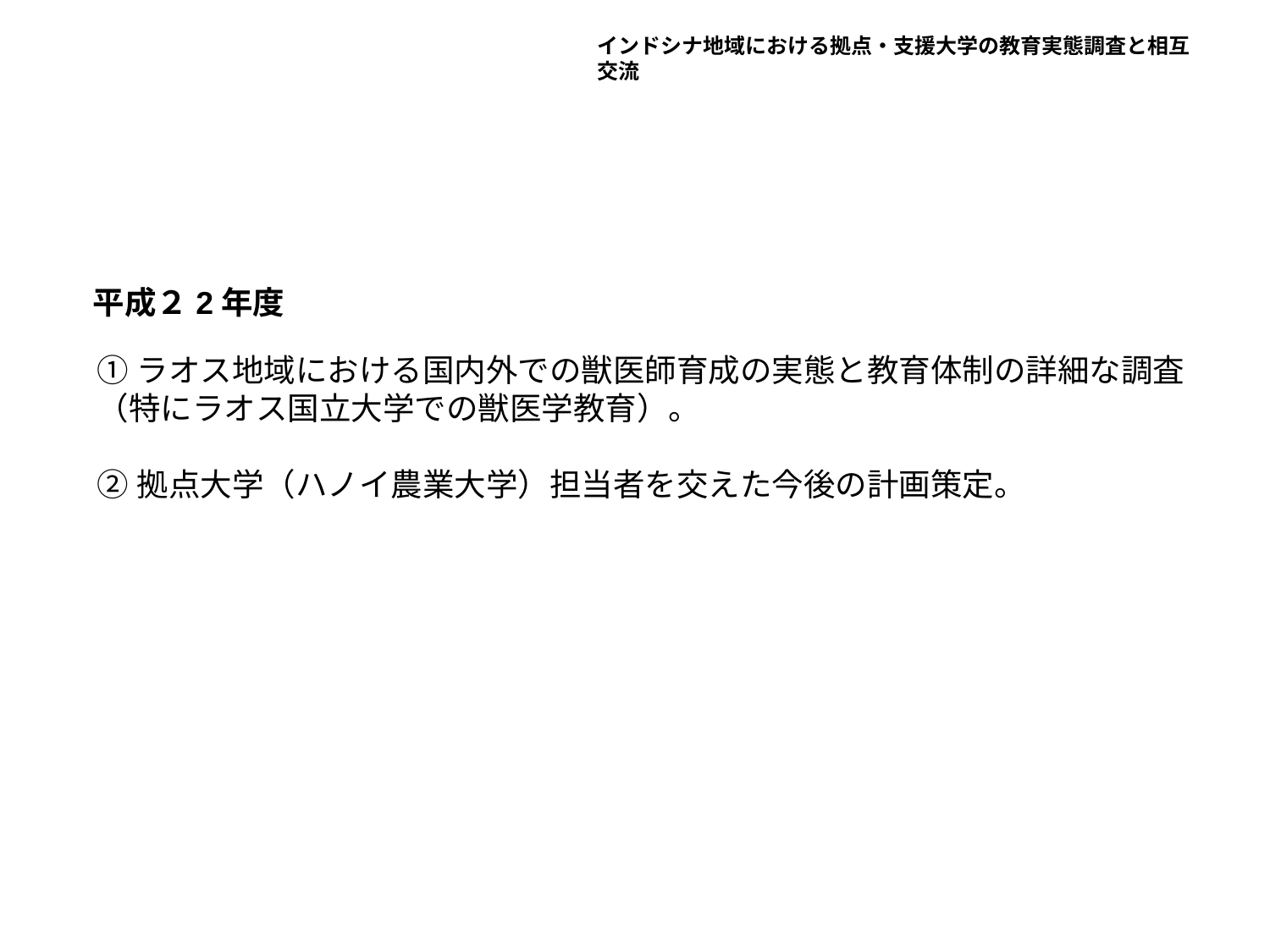

インドシナ地域における拠点・支援大学の教育実態調査と相互交流
平成２2年度

➀ラオス地域における国内外での獣医師育成の実態と教育体制の詳細な調査
（特にラオス国立大学での獣医学教育）。

➁拠点大学（ハノイ農業大学）担当者を交えた今後の計画策定。